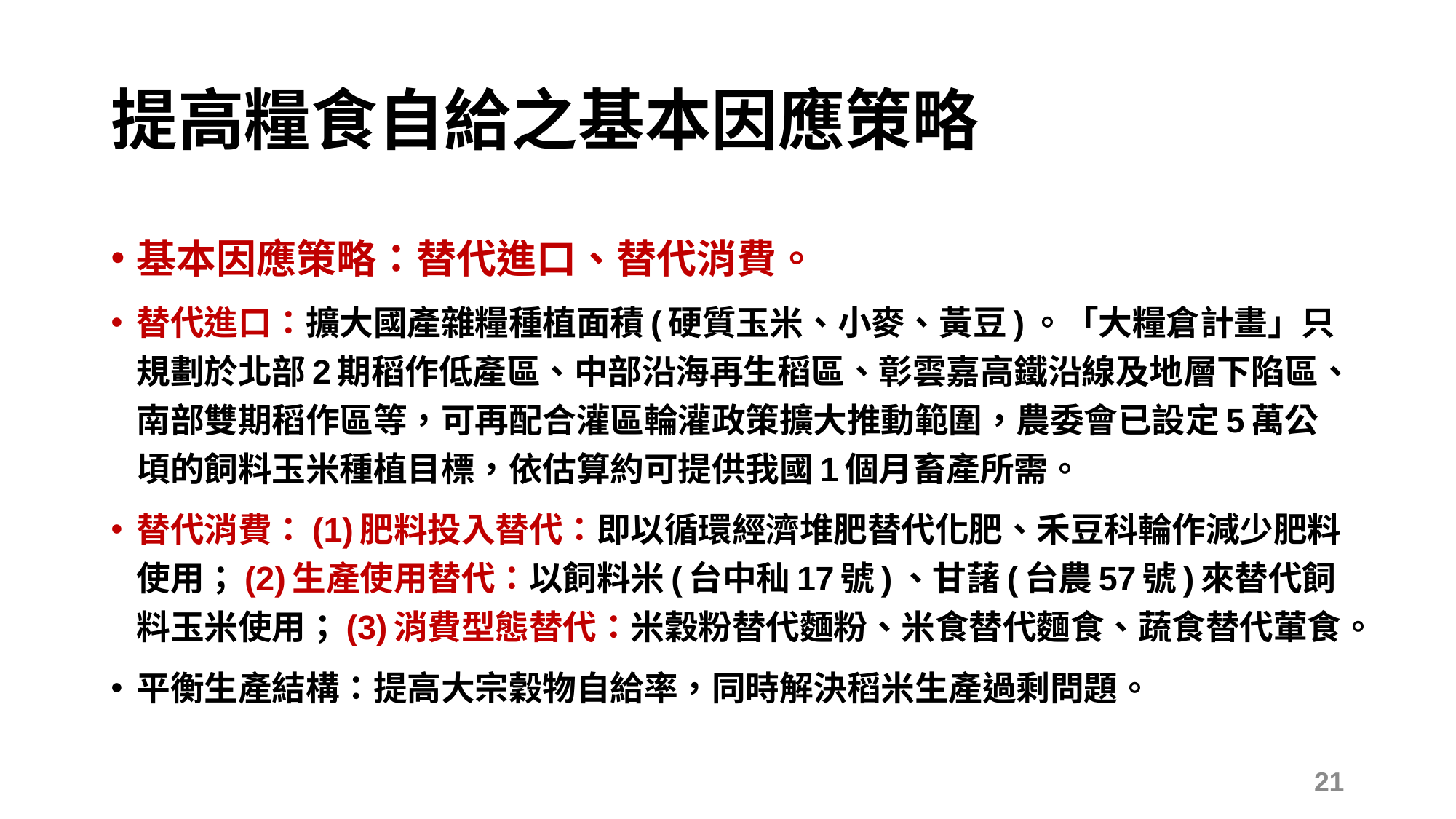

# 提高糧食自給之基本因應策略
基本因應策略：替代進口、替代消費。
替代進口：擴大國產雜糧種植面積(硬質玉米、小麥、黃豆)。「大糧倉計畫」只規劃於北部2期稻作低產區、中部沿海再生稻區、彰雲嘉高鐵沿線及地層下陷區、南部雙期稻作區等，可再配合灌區輪灌政策擴大推動範圍，農委會已設定5萬公頃的飼料玉米種植目標，依估算約可提供我國1個月畜產所需。
替代消費：(1)肥料投入替代：即以循環經濟堆肥替代化肥、禾豆科輪作減少肥料使用；(2)生產使用替代：以飼料米(台中秈17號)、甘藷(台農57號)來替代飼料玉米使用；(3)消費型態替代：米穀粉替代麵粉、米食替代麵食、蔬食替代葷食。
平衡生產結構：提高大宗穀物自給率，同時解決稻米生產過剩問題。
21